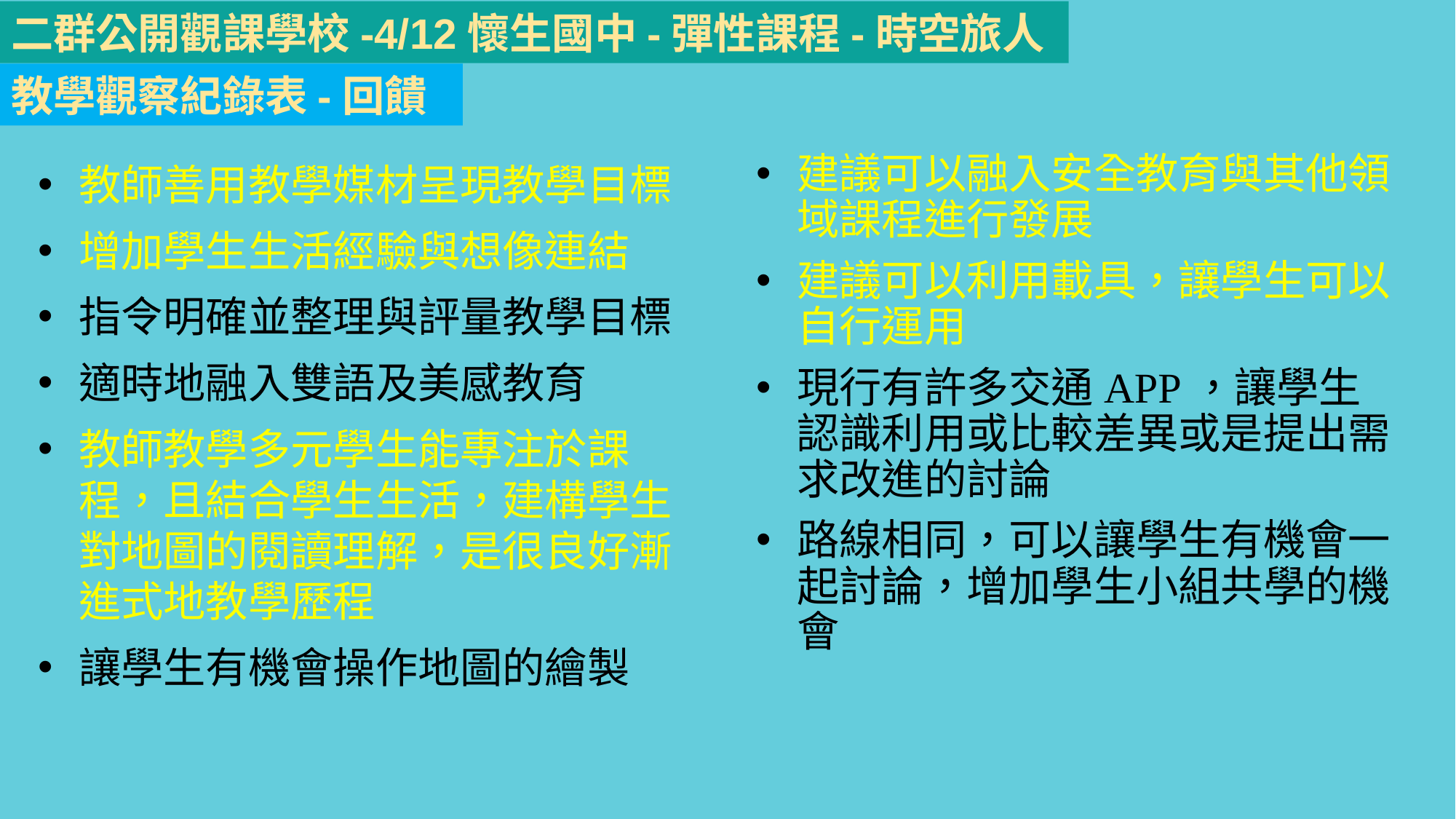

金華國中：
信義國中：
龍門國中：
二群公開觀課學校-4/12懷生國中-彈性課程-時空旅人
教學觀察紀錄表-回饋
建議可以融入安全教育與其他領域課程進行發展
建議可以利用載具，讓學生可以自行運用
現行有許多交通APP，讓學生認識利用或比較差異或是提出需求改進的討論
路線相同，可以讓學生有機會一起討論，增加學生小組共學的機會

教師善用教學媒材呈現教學目標
增加學生生活經驗與想像連結
指令明確並整理與評量教學目標
適時地融入雙語及美感教育
教師教學多元學生能專注於課程，且結合學生生活，建構學生對地圖的閱讀理解，是很良好漸進式地教學歷程
讓學生有機會操作地圖的繪製